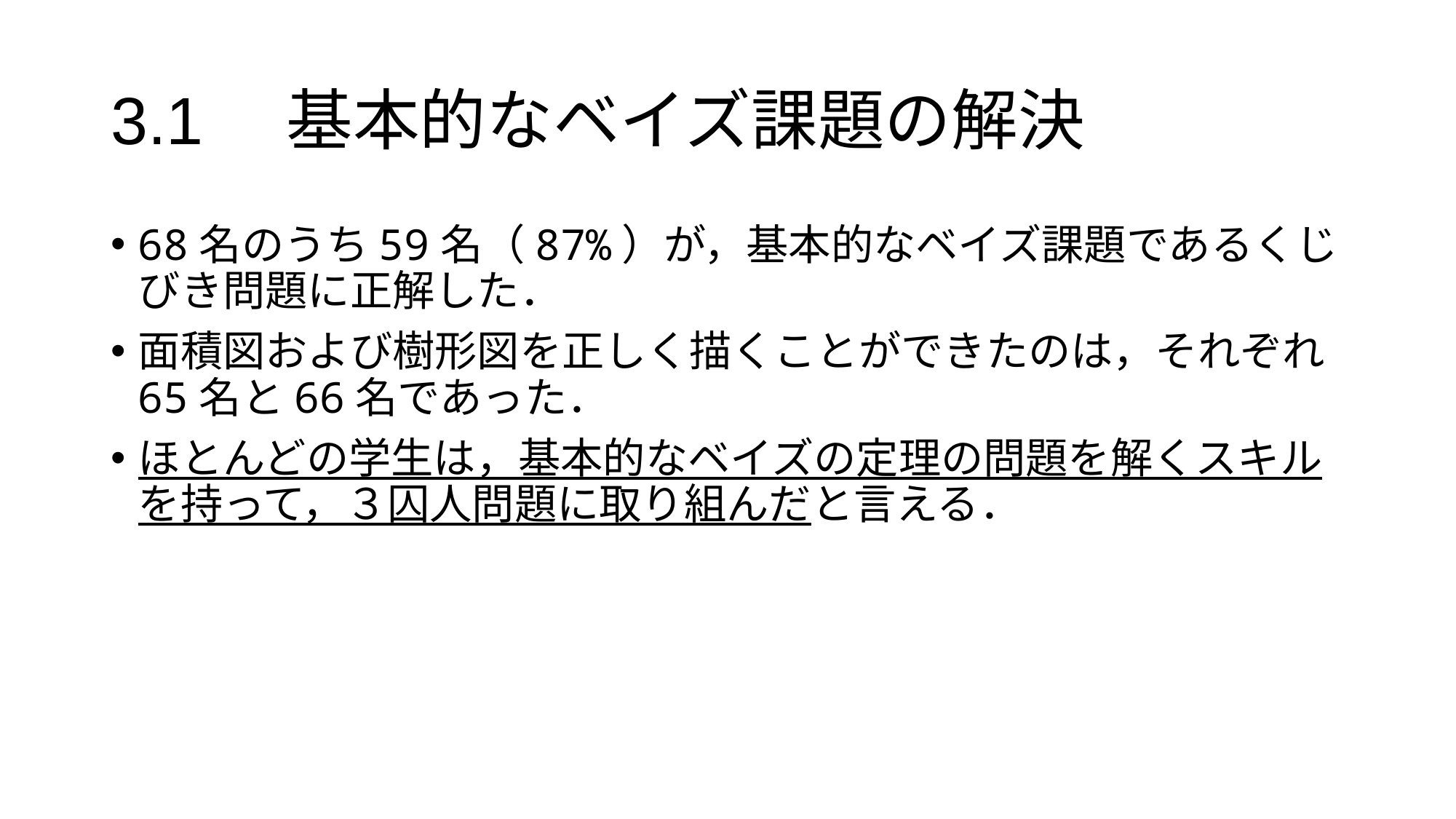

# 3.1　基本的なベイズ課題の解決
68名のうち59名（87%）が，基本的なベイズ課題であるくじびき問題に正解した．
面積図および樹形図を正しく描くことができたのは，それぞれ65名と66名であった．
ほとんどの学生は，基本的なベイズの定理の問題を解くスキルを持って，３囚人問題に取り組んだと言える．